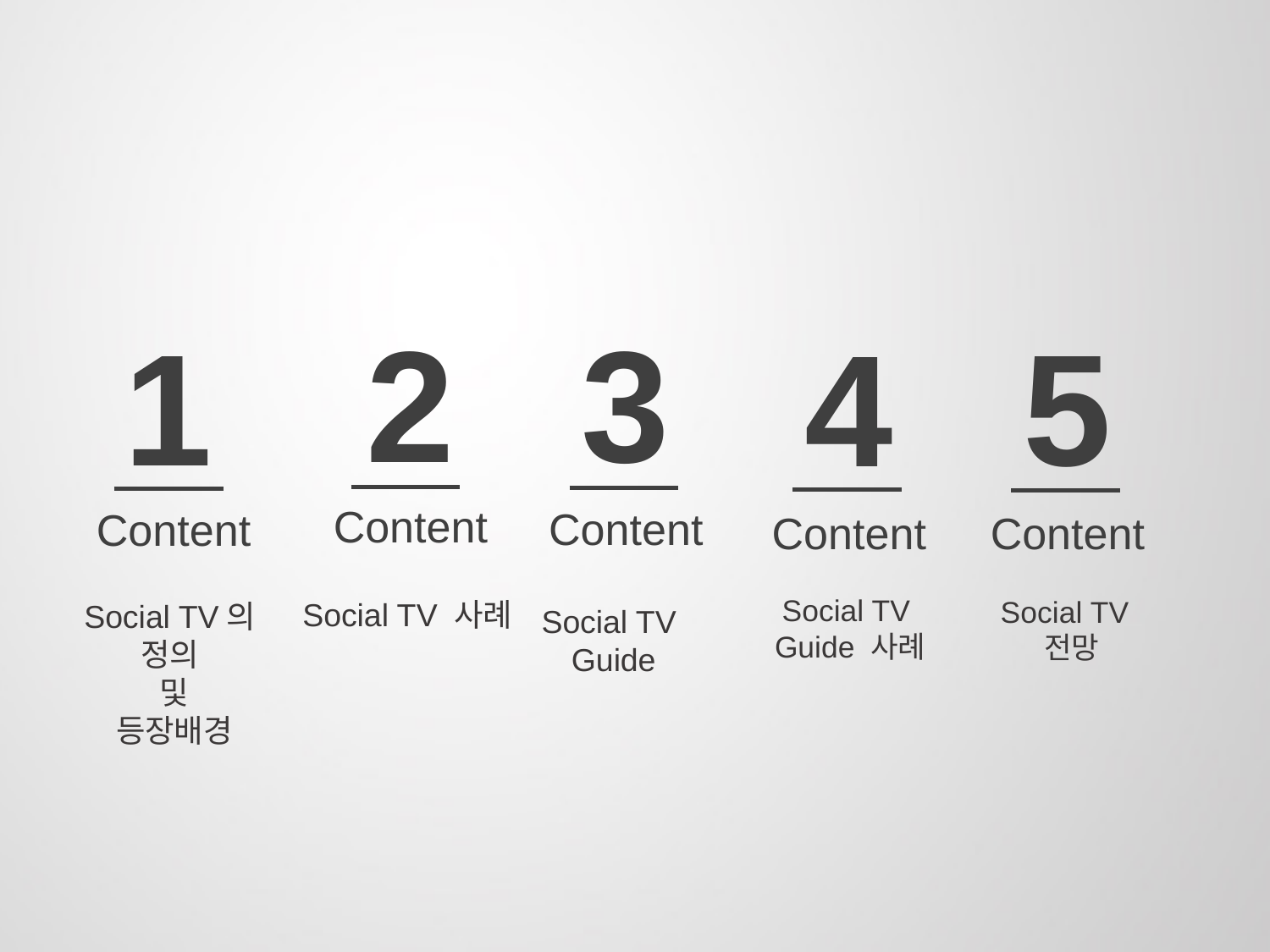

3
2
1
Content
Social TV의
정의
및
등장배경
5
4
Content
Content
Content
Content
Social TV
 Guide 사례
Social TV
 전망
Social TV 사례
Social TV
 Guide